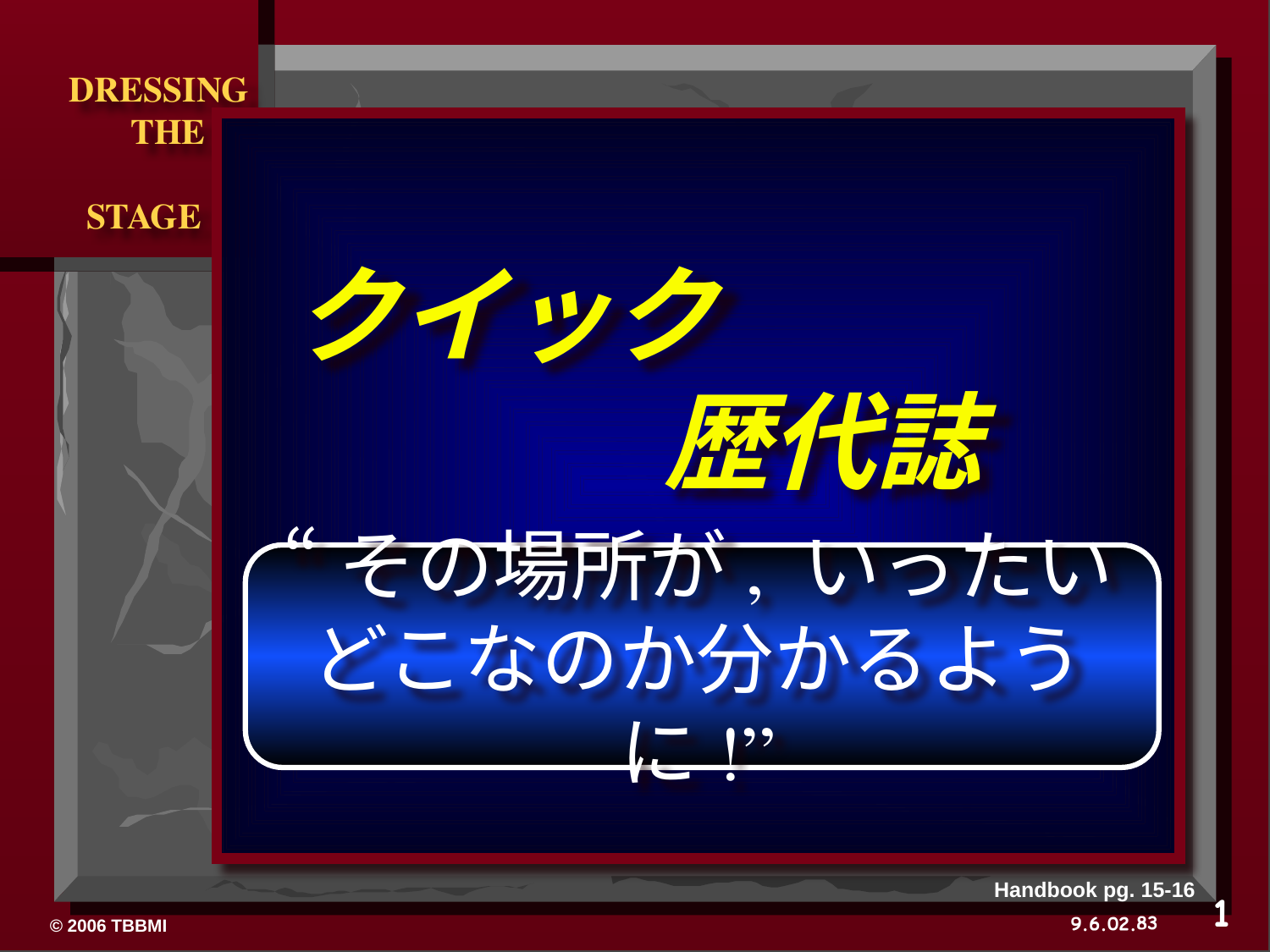

クイック　　　　　　歴代誌

“その場所が, いったいどこなのか分かるように!”
“Where is that place, anyway?”
Handbook pg. 15-16
1
83